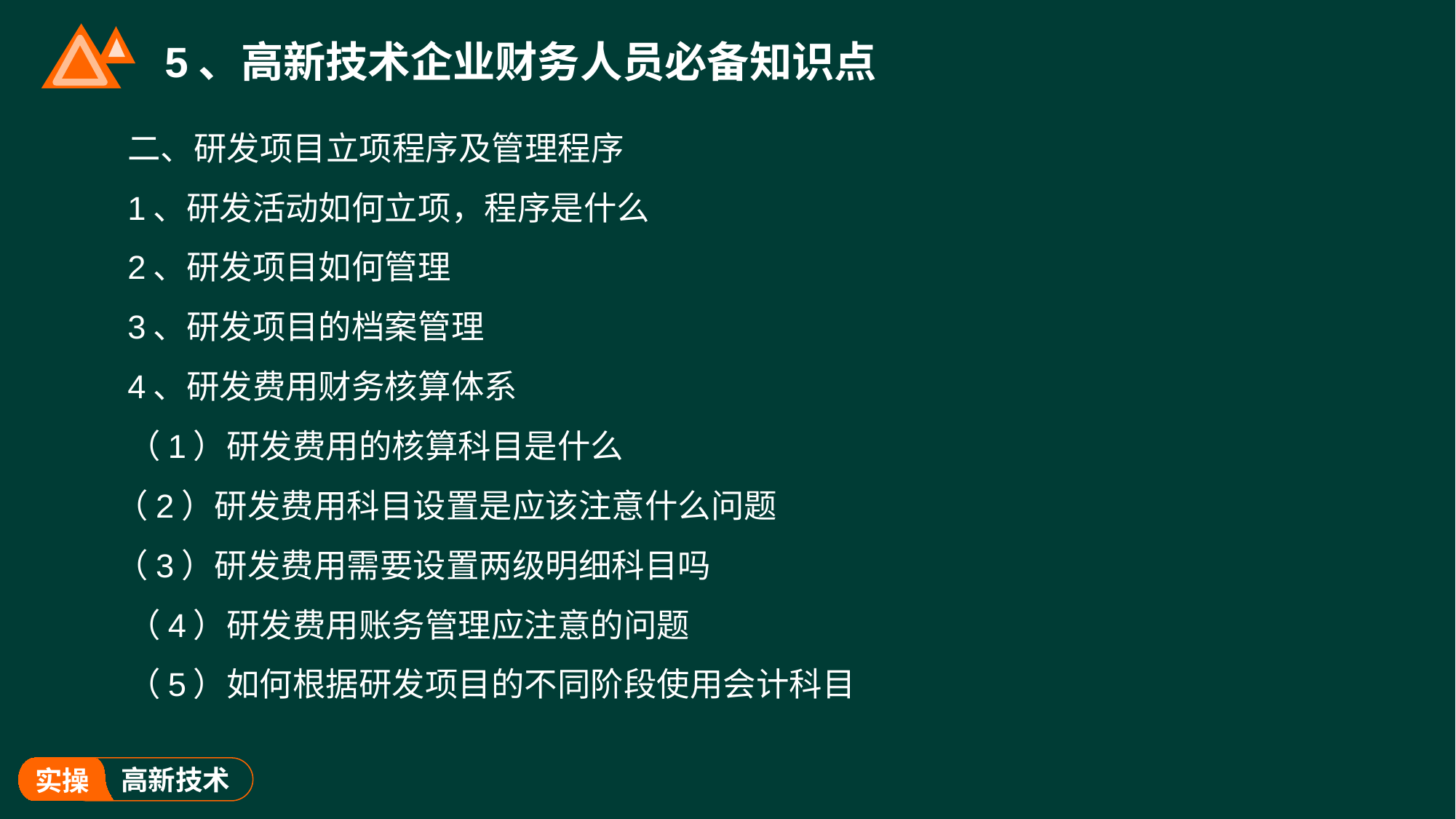

# 5、高新技术企业财务人员必备知识点
二、研发项目立项程序及管理程序
1、研发活动如何立项，程序是什么
2、研发项目如何管理
3、研发项目的档案管理
4、研发费用财务核算体系
（1）研发费用的核算科目是什么
        （2）研发费用科目设置是应该注意什么问题
        （3）研发费用需要设置两级明细科目吗
（4）研发费用账务管理应注意的问题
（5）如何根据研发项目的不同阶段使用会计科目